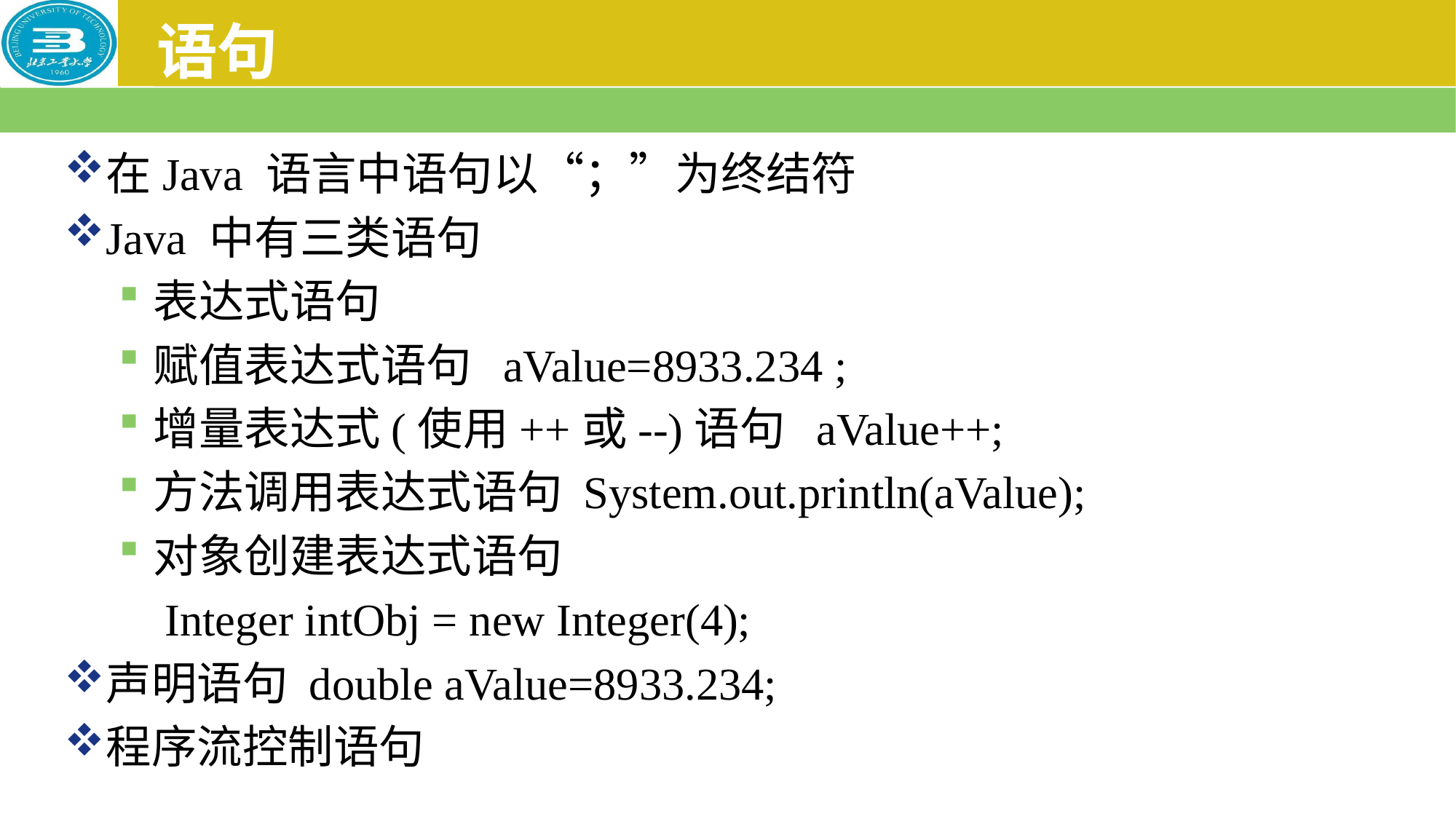

# 语句
在Java 语言中语句以“；”为终结符
Java 中有三类语句
表达式语句
赋值表达式语句  aValue=8933.234 ;
增量表达式(使用++或--)语句  aValue++;
方法调用表达式语句 System.out.println(aValue);
对象创建表达式语句
    Integer intObj = new Integer(4);
声明语句 double aValue=8933.234;
程序流控制语句